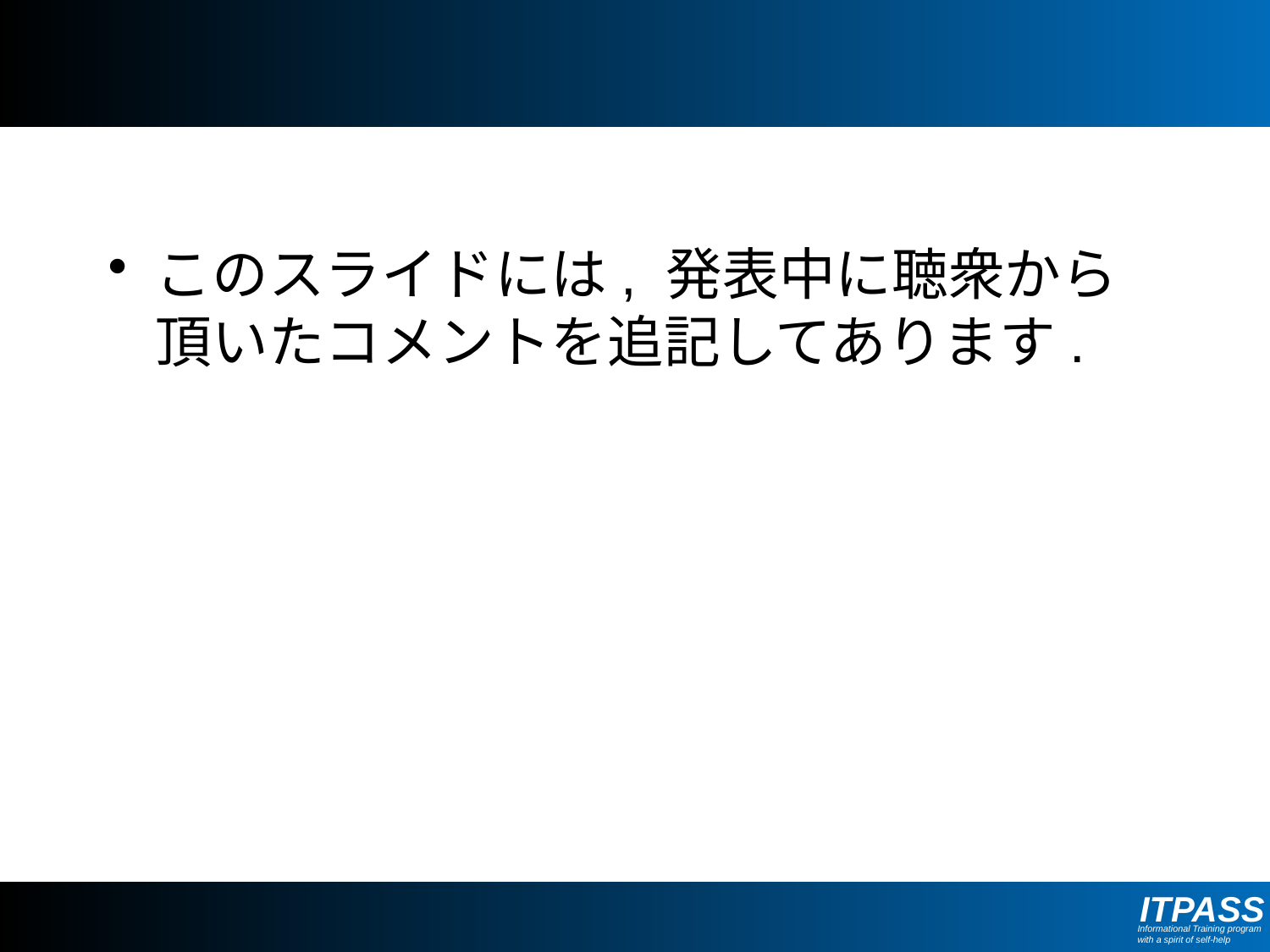

#

このスライドには, 発表中に聴衆から頂いたコメントを追記してあります.